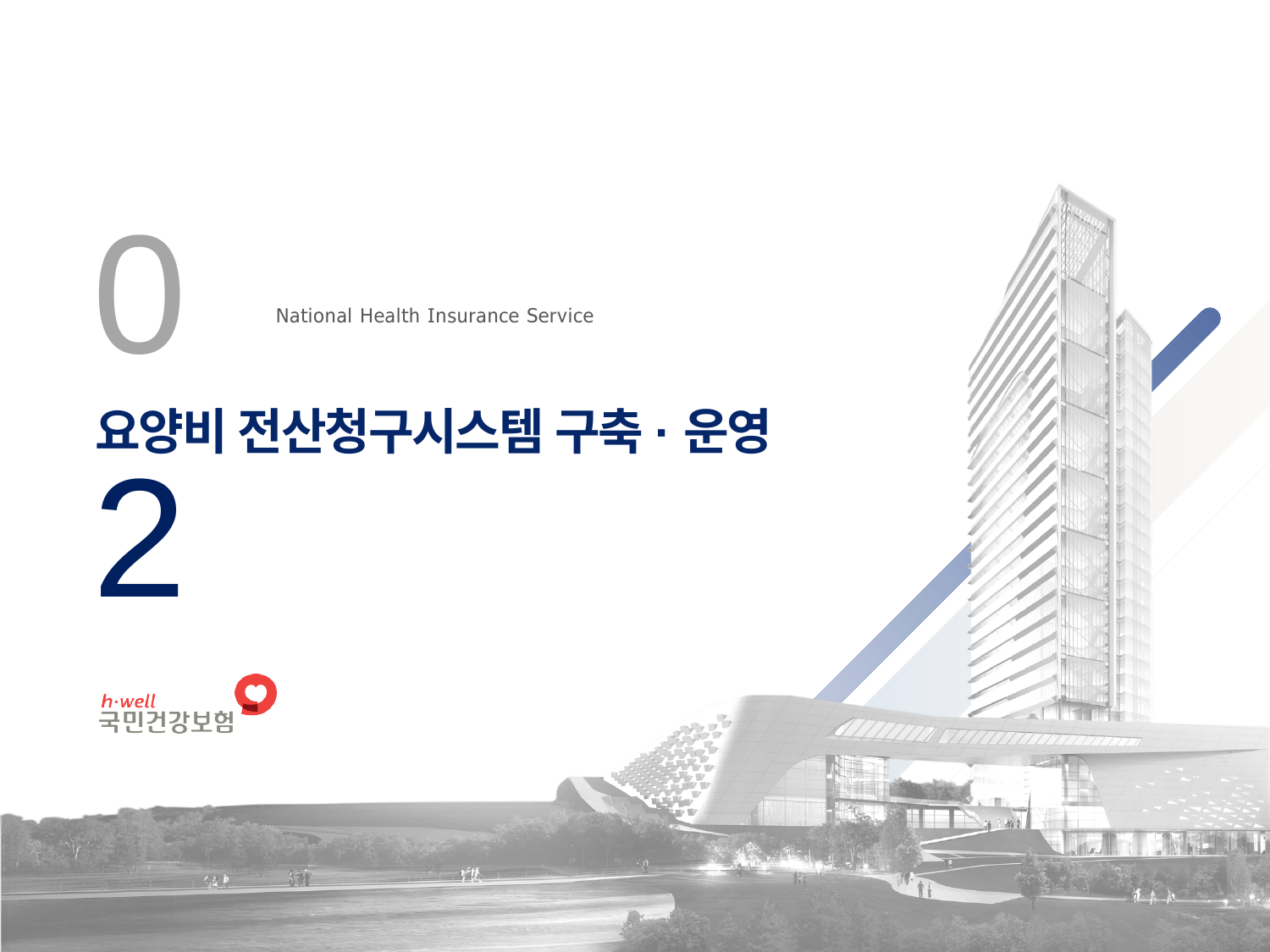

02
National Health Insurance Service
요양비 전산청구시스템 구축·운영